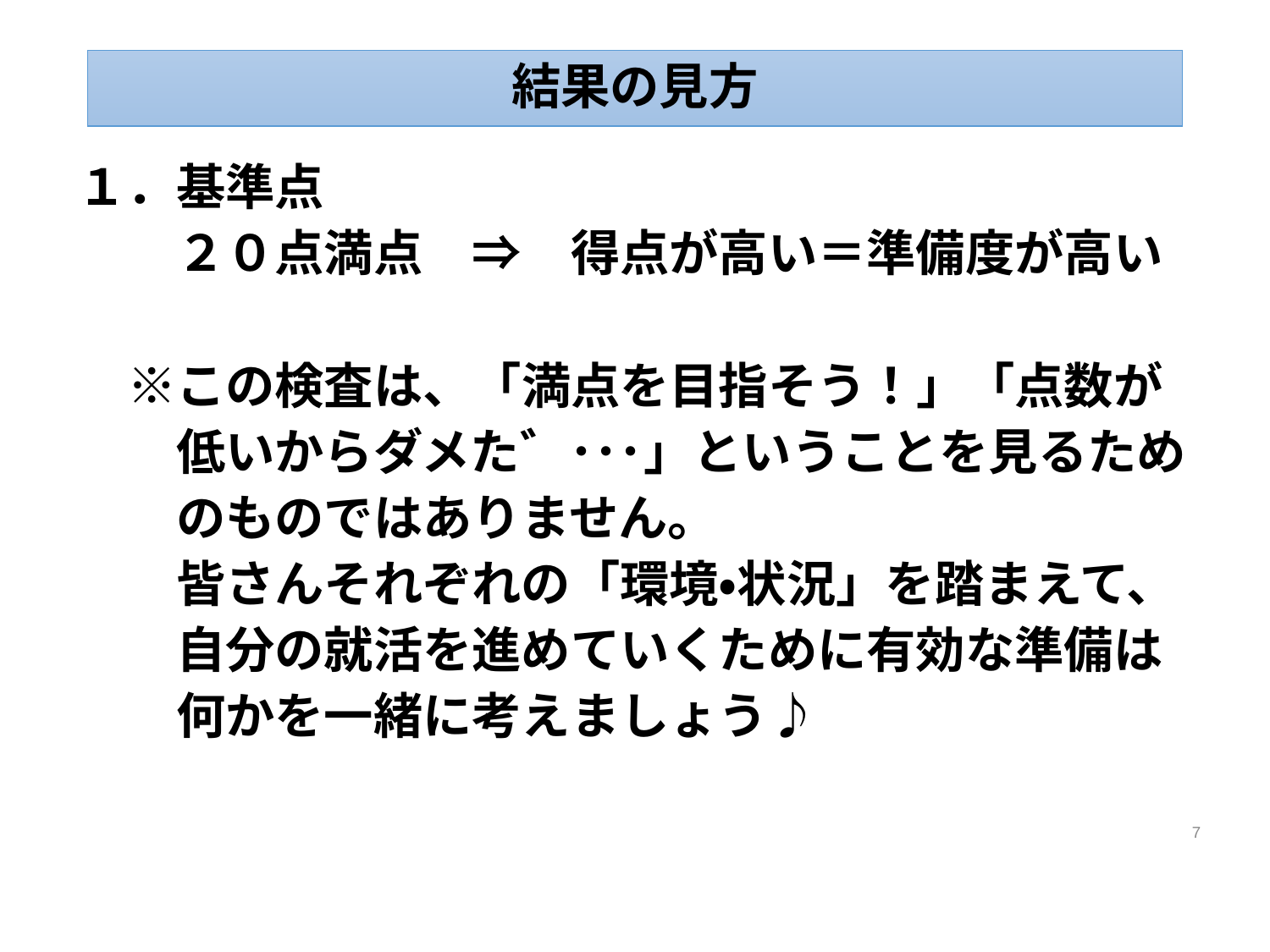

# 結果の見方
１．基準点
　　２０点満点　⇒　得点が高い＝準備度が高い

　※この検査は、「満点を目指そう！」「点数が
　　低いからダメた゛･･･」ということを見るため
　　のものではありません。
　　皆さんそれぞれの「環境・状況」を踏まえて、
　　自分の就活を進めていくために有効な準備は
　　何かを一緒に考えましょう♪
7